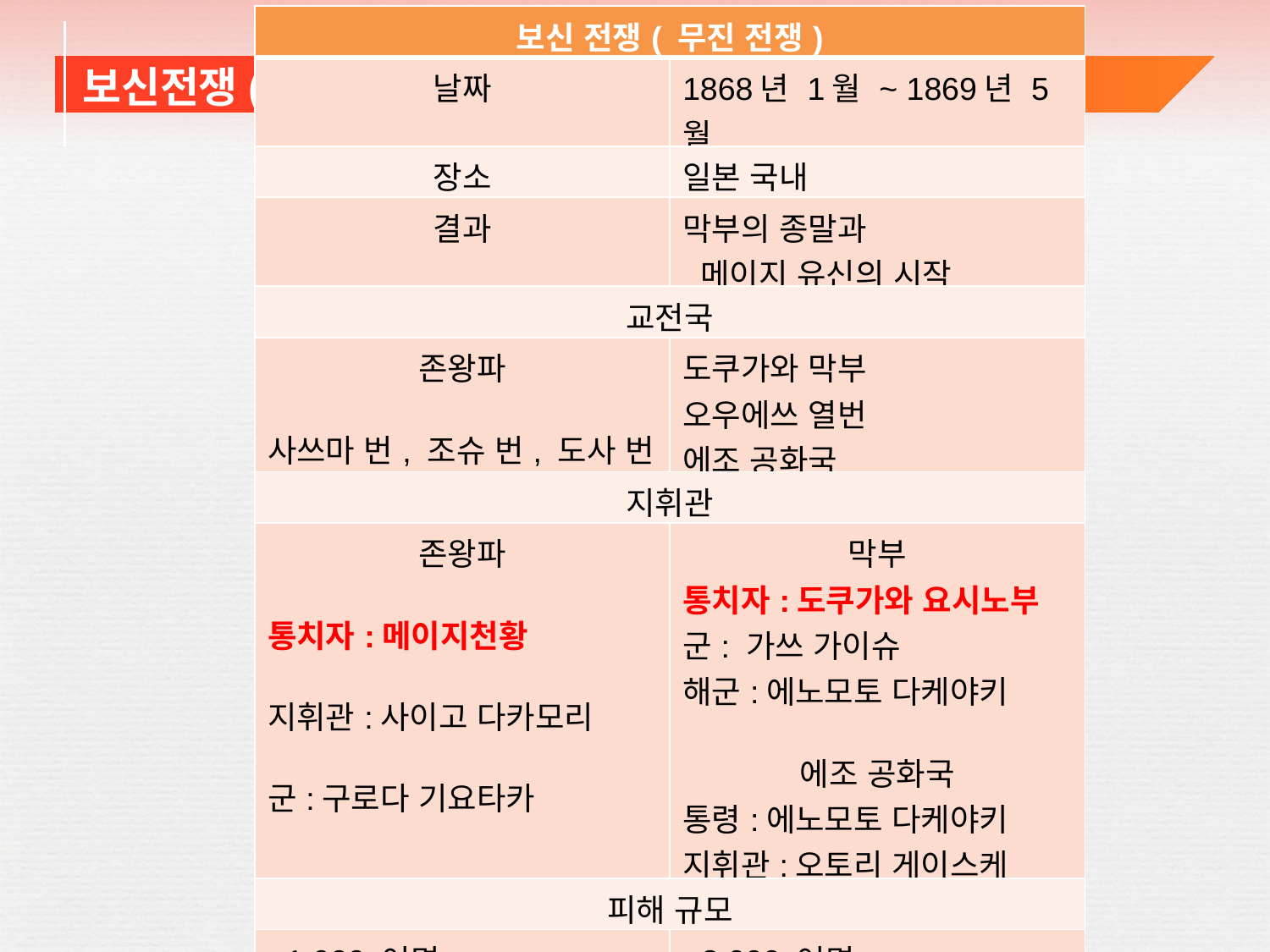

| 보신 전쟁( 무진 전쟁) |  |
| --- | --- |
| 날짜 | 1868년 1월 ~ 1869년 5월 |
| 장소 | 일본 국내 |
| 결과 | 막부의 종말과 메이지 유신의 시작 |
| 교전국 |  |
| 존왕파 사쓰마 번, 조슈 번, 도사 번 | 도쿠가와 막부 오우에쓰 열번 에조 공화국 |
| 지휘관 |  |
| 존왕파 통치자:메이지천황 지휘관:사이고 다카모리 군:구로다 기요타카 | 막부 통치자:도쿠가와 요시노부 군: 가쓰 가이슈 해군:에노모토 다케야키 에조 공화국 통령:에노모토 다케야키 지휘관:오토리 게이스케 해군:아라이 이쿠노스케 |
| 피해 규모 |  |
| ~1,000 여명 | ~3,000 여명 |
보신전쟁(戊辰戦争) 이란?